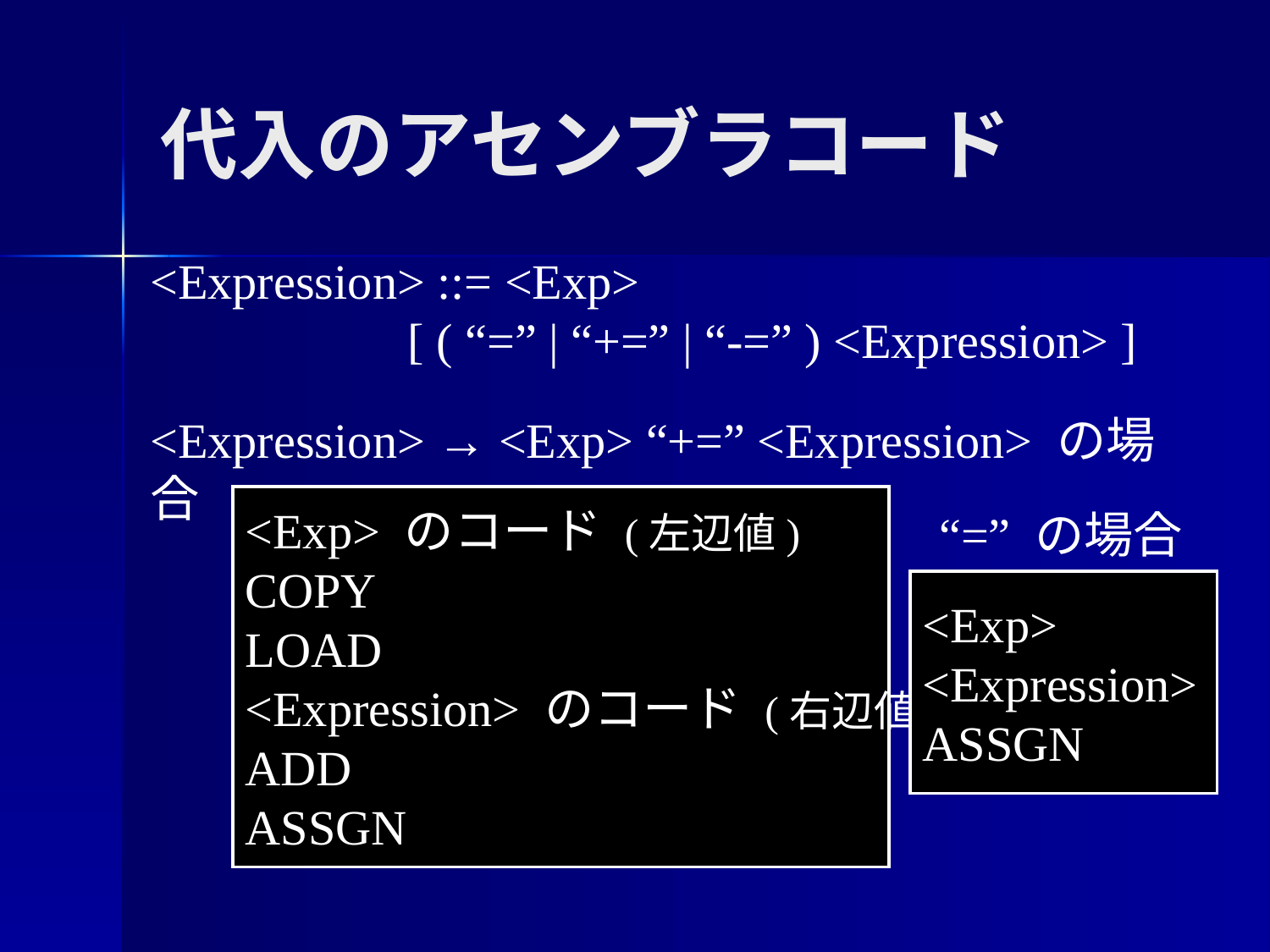

代入のアセンブラコード
<Expression> ::= <Exp>
                     [ ( “=” | “+=” | “-=” ) <Expression> ]
<Expression> → <Exp> “+=” <Expression> の場合
<Exp> のコード (左辺値)
COPY
LOAD
<Expression> のコード (右辺値)
ADD
ASSGN
“=” の場合
<Exp>
<Expression>
ASSGN